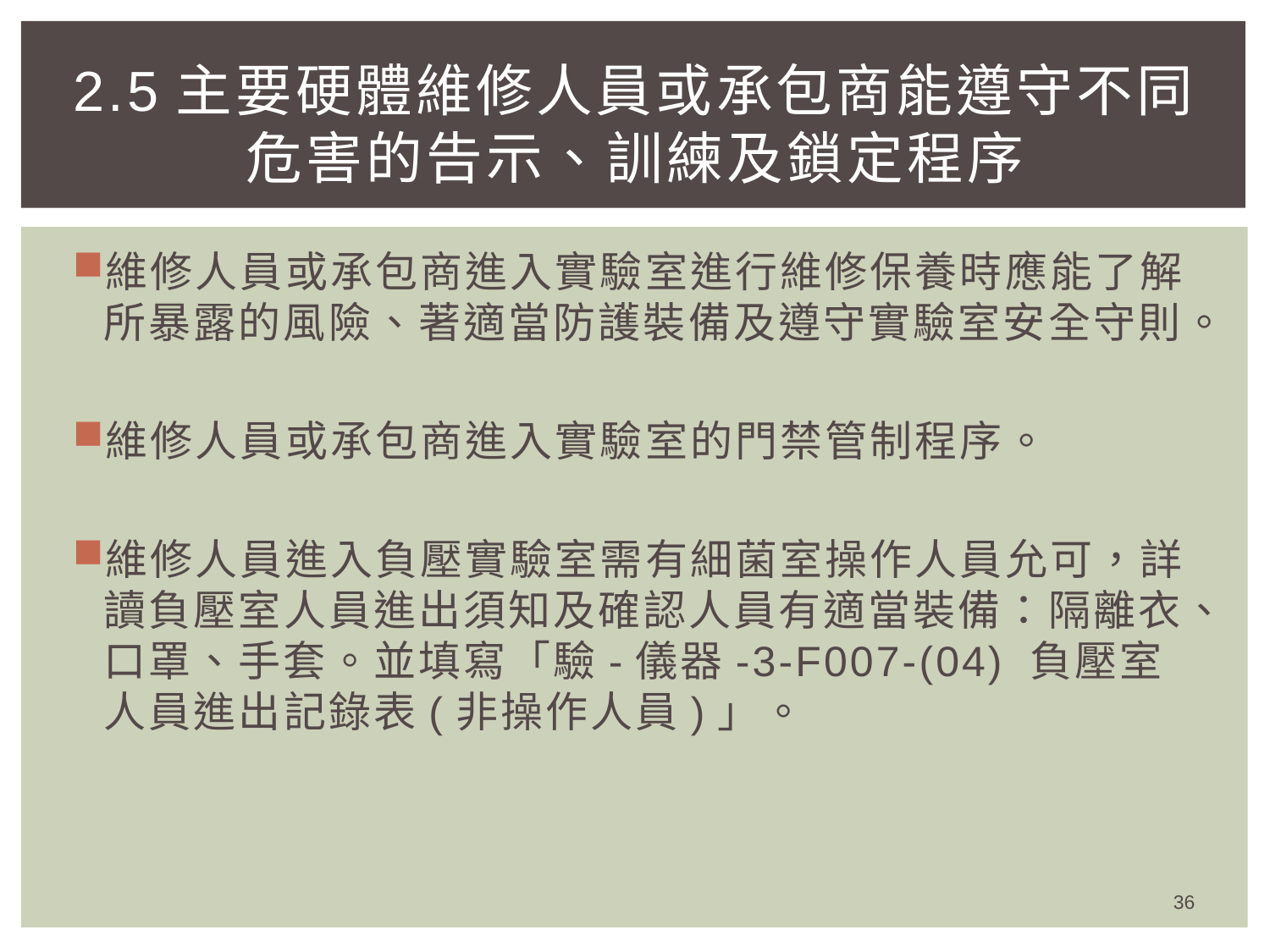

# 2.5主要硬體維修人員或承包商能遵守不同危害的告示、訓練及鎖定程序
維修人員或承包商進入實驗室進行維修保養時應能了解所暴露的風險、著適當防護裝備及遵守實驗室安全守則。

維修人員或承包商進入實驗室的門禁管制程序。

維修人員進入負壓實驗室需有細菌室操作人員允可，詳讀負壓室人員進出須知及確認人員有適當裝備：隔離衣、口罩、手套。並填寫「驗-儀器-3-F007-(04) 負壓室人員進出記錄表(非操作人員)」。

36